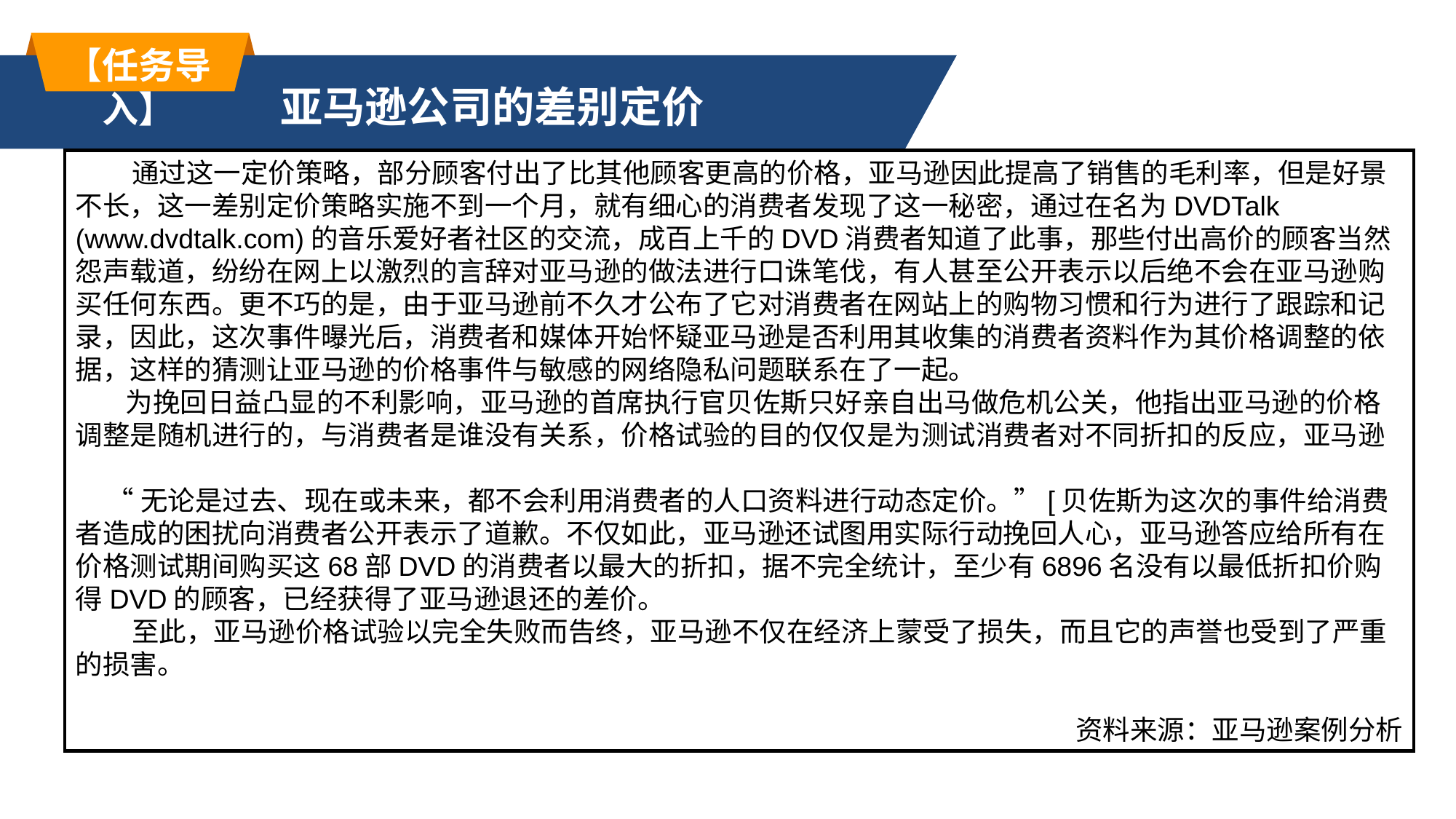

【任务导入】

亚马逊公司的差别定价
        通过这一定价策略，部分顾客付出了比其他顾客更高的价格，亚马逊因此提高了销售的毛利率，但是好景不长，这一差别定价策略实施不到一个月，就有细心的消费者发现了这一秘密，通过在名为DVDTalk (www.dvdtalk.com)的音乐爱好者社区的交流，成百上千的DVD消费者知道了此事，那些付出高价的顾客当然怨声载道，纷纷在网上以激烈的言辞对亚马逊的做法进行口诛笔伐，有人甚至公开表示以后绝不会在亚马逊购买任何东西。更不巧的是，由于亚马逊前不久才公布了它对消费者在网站上的购物习惯和行为进行了跟踪和记录，因此，这次事件曝光后，消费者和媒体开始怀疑亚马逊是否利用其收集的消费者资料作为其价格调整的依据，这样的猜测让亚马逊的价格事件与敏感的网络隐私问题联系在了一起。
       为挽回日益凸显的不利影响，亚马逊的首席执行官贝佐斯只好亲自出马做危机公关，他指出亚马逊的价格调整是随机进行的，与消费者是谁没有关系，价格试验的目的仅仅是为测试消费者对不同折扣的反应，亚马逊
     “无论是过去、现在或未来，都不会利用消费者的人口资料进行动态定价。”[贝佐斯为这次的事件给消费者造成的困扰向消费者公开表示了道歉。不仅如此，亚马逊还试图用实际行动挽回人心，亚马逊答应给所有在价格测试期间购买这68部DVD的消费者以最大的折扣，据不完全统计，至少有6896名没有以最低折扣价购得DVD的顾客，已经获得了亚马逊退还的差价。
        至此，亚马逊价格试验以完全失败而告终，亚马逊不仅在经济上蒙受了损失，而且它的声誉也受到了严重的损害。

资料来源：亚马逊案例分析